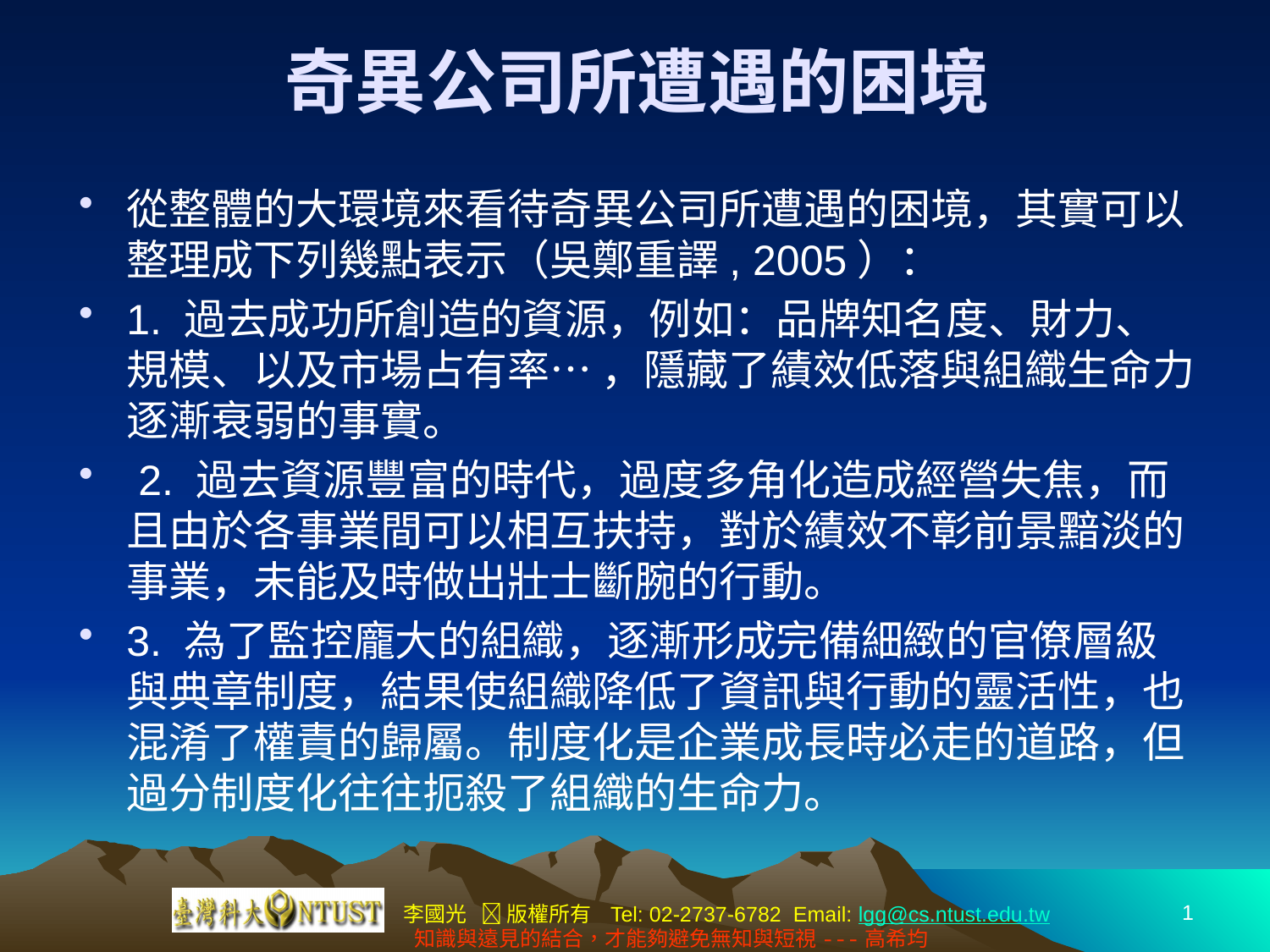

# 奇異公司所遭遇的困境
從整體的大環境來看待奇異公司所遭遇的困境，其實可以整理成下列幾點表示（吳鄭重譯, 2005）：
1. 過去成功所創造的資源，例如：品牌知名度、財力、規模、以及市場占有率… ，隱藏了績效低落與組織生命力逐漸衰弱的事實。
 2. 過去資源豐富的時代，過度多角化造成經營失焦，而且由於各事業間可以相互扶持，對於績效不彰前景黯淡的事業，未能及時做出壯士斷腕的行動。
3. 為了監控龐大的組織，逐漸形成完備細緻的官僚層級與典章制度，結果使組織降低了資訊與行動的靈活性，也混淆了權責的歸屬。制度化是企業成長時必走的道路，但過分制度化往往扼殺了組織的生命力。
1